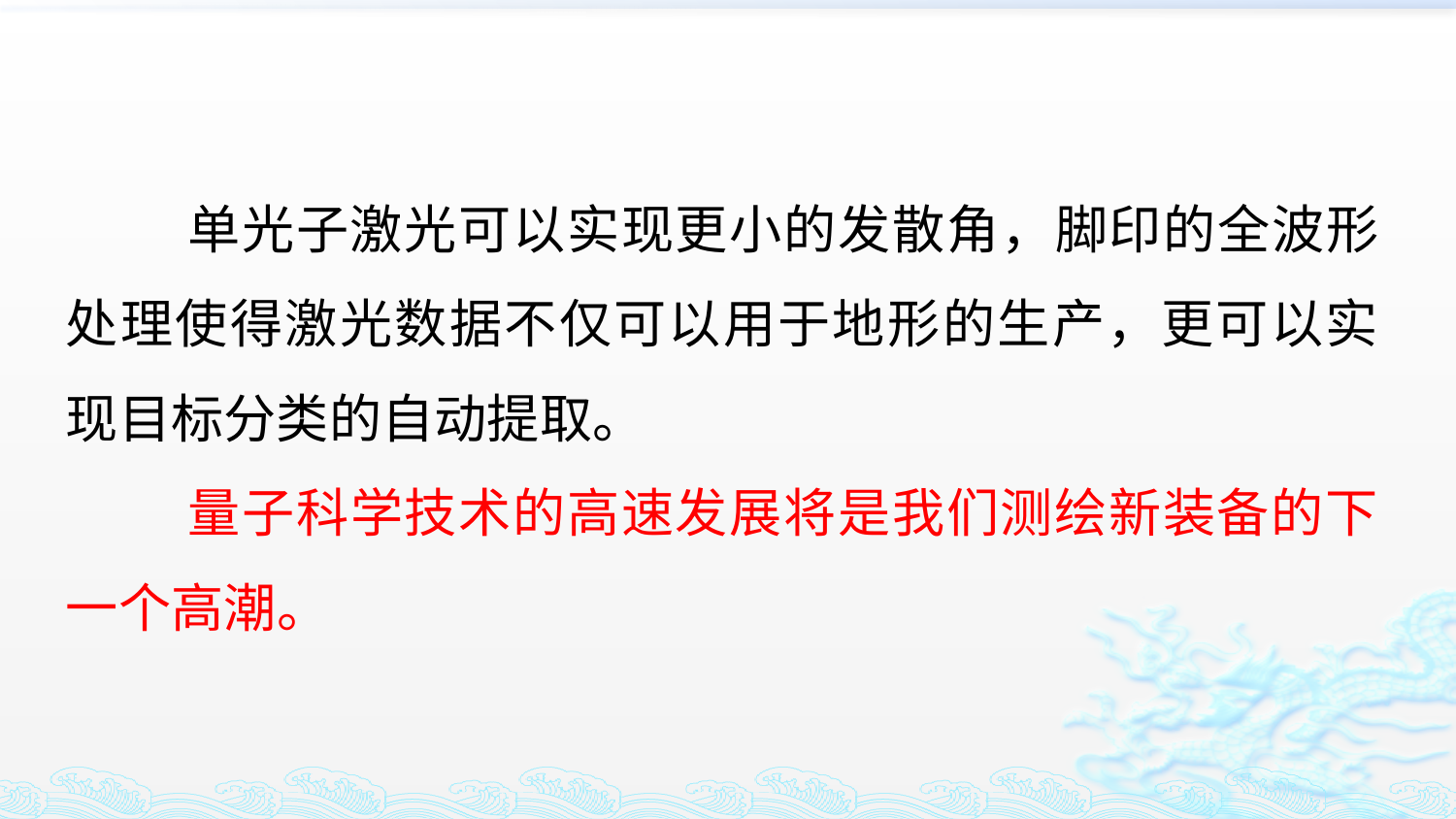

单光子激光可以实现更小的发散角，脚印的全波形处理使得激光数据不仅可以用于地形的生产，更可以实现目标分类的自动提取。
        量子科学技术的高速发展将是我们测绘新装备的下一个高潮。